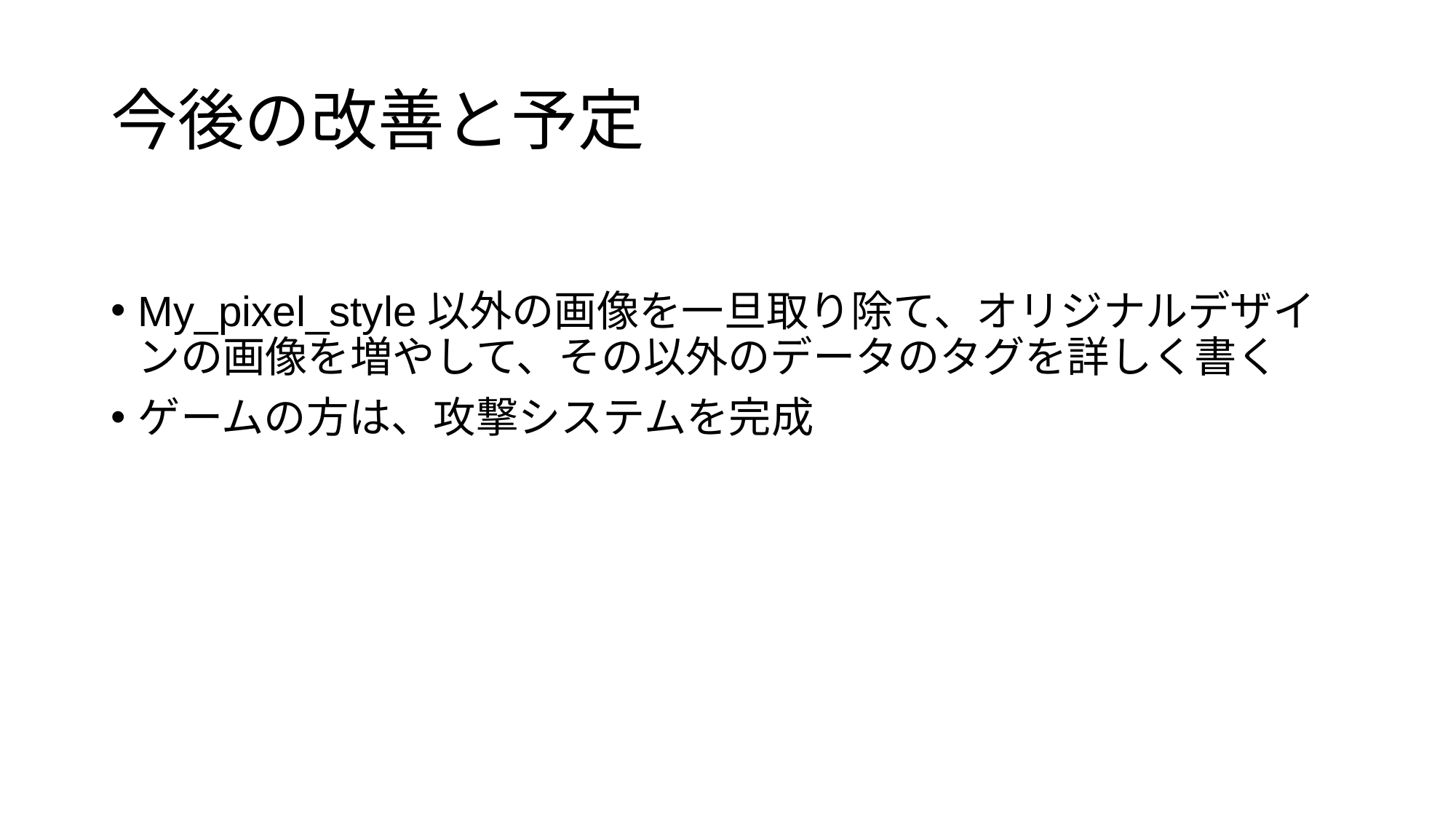

# 今後の改善と予定

My_pixel_style以外の画像を一旦取り除て、オリジナルデザインの画像を増やして、その以外のデータのタグを詳しく書く
ゲームの方は、攻撃システムを完成